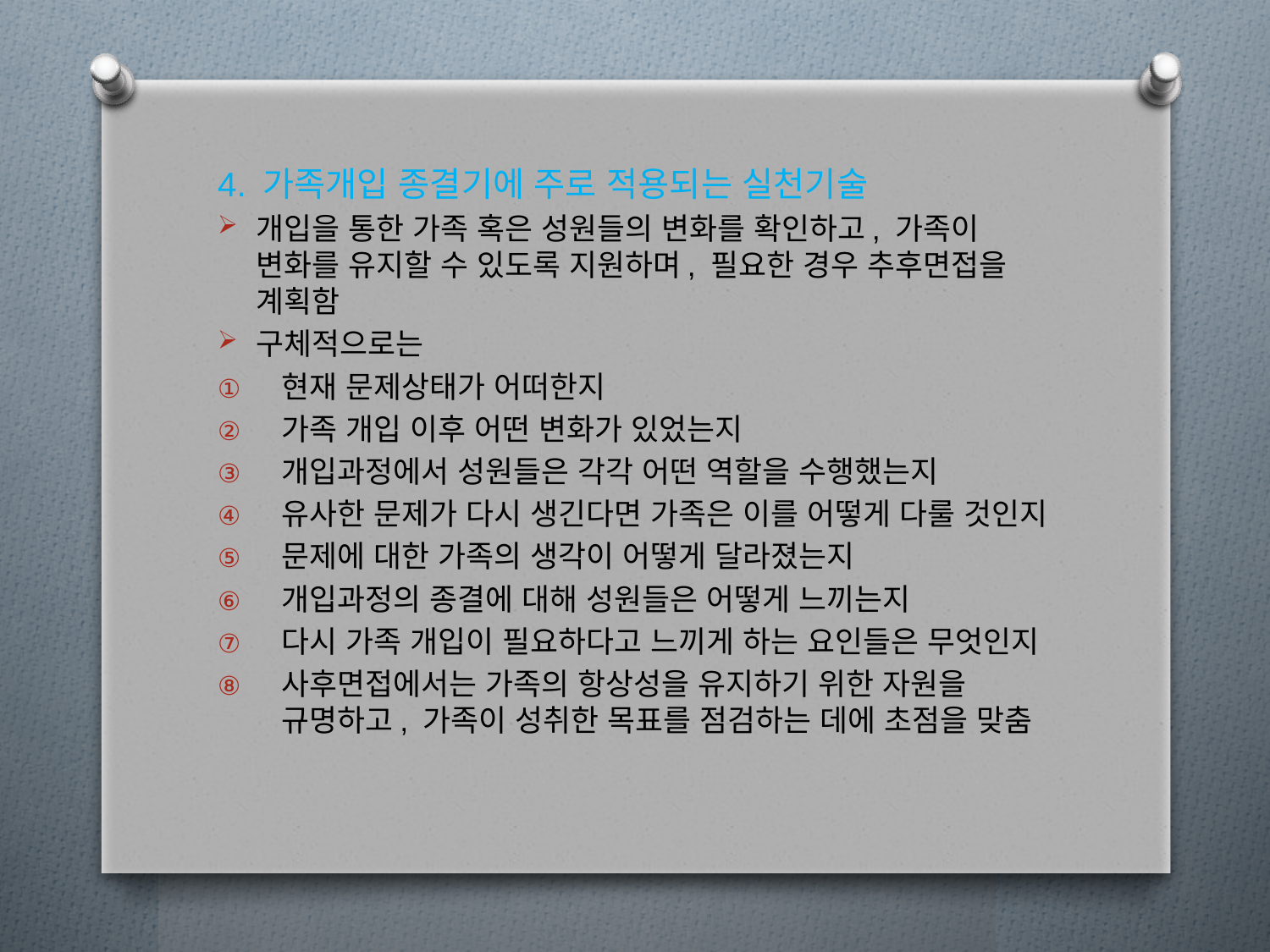

4. 가족개입 종결기에 주로 적용되는 실천기술
개입을 통한 가족 혹은 성원들의 변화를 확인하고, 가족이 변화를 유지할 수 있도록 지원하며, 필요한 경우 추후면접을 계획함
구체적으로는
현재 문제상태가 어떠한지
가족 개입 이후 어떤 변화가 있었는지
개입과정에서 성원들은 각각 어떤 역할을 수행했는지
유사한 문제가 다시 생긴다면 가족은 이를 어떻게 다룰 것인지
문제에 대한 가족의 생각이 어떻게 달라졌는지
개입과정의 종결에 대해 성원들은 어떻게 느끼는지
다시 가족 개입이 필요하다고 느끼게 하는 요인들은 무엇인지
사후면접에서는 가족의 항상성을 유지하기 위한 자원을 규명하고, 가족이 성취한 목표를 점검하는 데에 초점을 맞춤